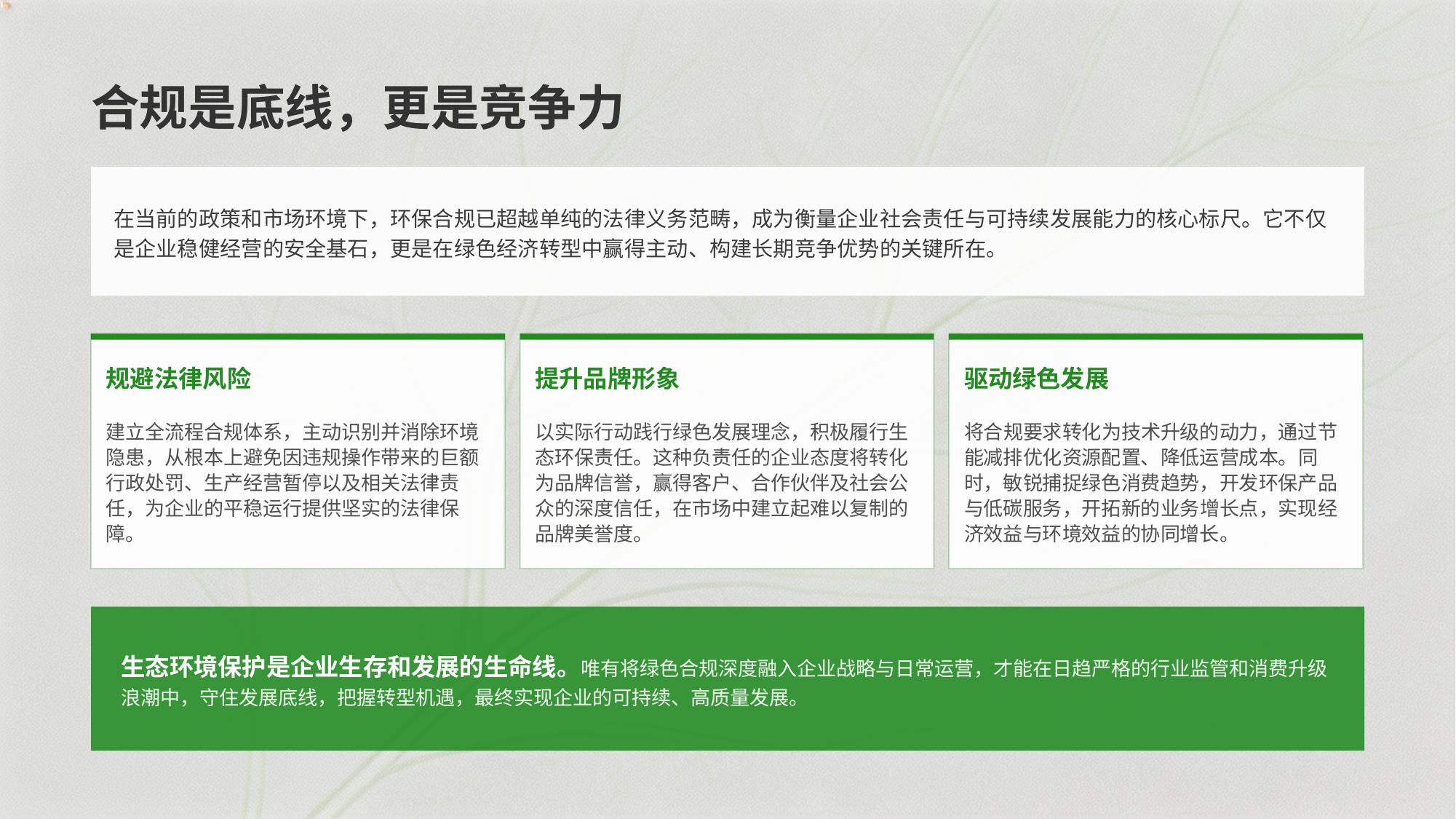

合规是底线，更是竞争力

在当前的政策和市场环境下，环保合规已超越单纯的法律义务范畴，成为衡量企业社会责任与可持续发展能力的核心标尺。它不仅是企业稳健经营的安全基石，更是在绿色经济转型中赢得主动、构建长期竞争优势的关键所在。

规避法律风险
提升品牌形象
驱动绿色发展
建立全流程合规体系，主动识别并消除环境隐患，从根本上避免因违规操作带来的巨额行政处罚、生产经营暂停以及相关法律责任，为企业的平稳运行提供坚实的法律保障。
以实际行动践行绿色发展理念，积极履行生态环保责任。这种负责任的企业态度将转化为品牌信誉，赢得客户、合作伙伴及社会公众的深度信任，在市场中建立起难以复制的品牌美誉度。
将合规要求转化为技术升级的动力，通过节能减排优化资源配置、降低运营成本。同时，敏锐捕捉绿色消费趋势，开发环保产品与低碳服务，开拓新的业务增长点，实现经济效益与环境效益的协同增长。

生态环境保护是企业生存和发展的生命线。唯有将绿色合规深度融入企业战略与日常运营，才能在日趋严格的行业监管和消费升级浪潮中，守住发展底线，把握转型机遇，最终实现企业的可持续、高质量发展。